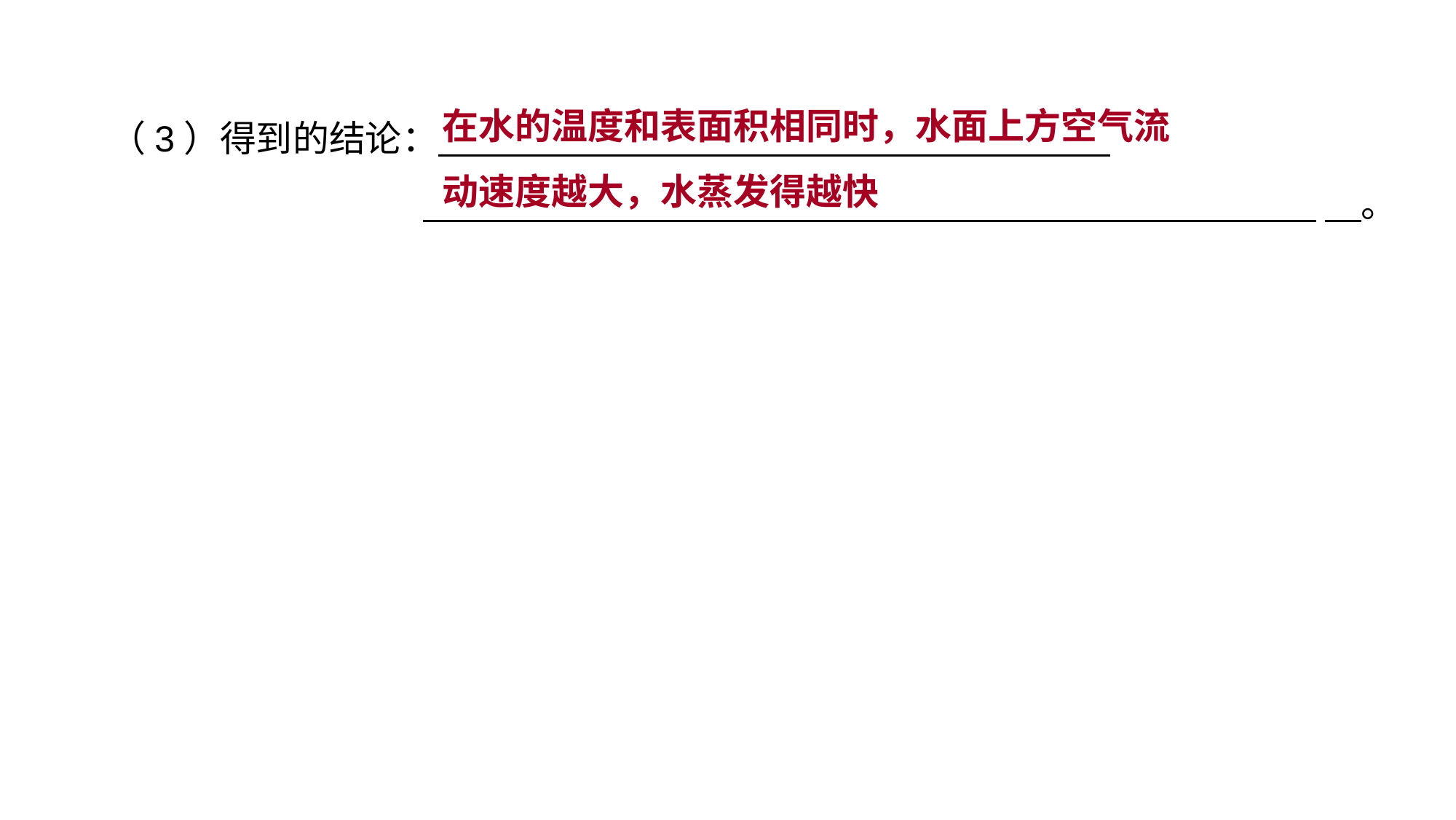

在水的温度和表面积相同时，水面上方空气流动速度越大，水蒸发得越快
（3）得到的结论：
                                                                                                             　。
设计实验 拓展提升